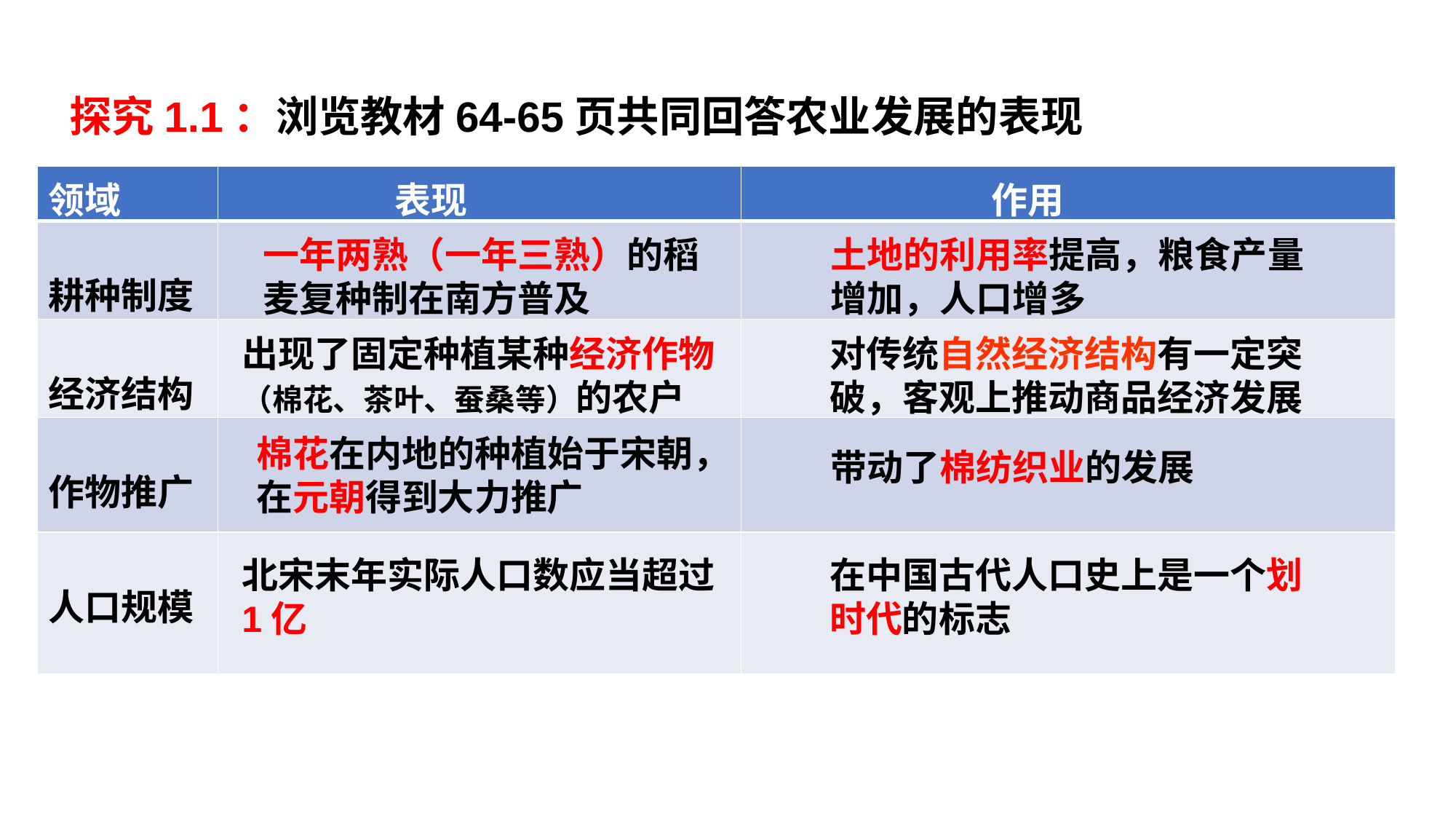

探究1.1：浏览教材64-65页共同回答农业发展的表现
| 领域 | 表现 | 作用 |
| --- | --- | --- |
| 耕种制度 |  |  |
| 经济结构 |  |  |
| 作物推广 |  |  |
| 人口规模 |  |  |
一年两熟（一年三熟）的稻麦复种制在南方普及
土地的利用率提高，粮食产量增加，人口增多
出现了固定种植某种经济作物（棉花、茶叶、蚕桑等）的农户
对传统自然经济结构有一定突破，客观上推动商品经济发展
棉花在内地的种植始于宋朝，在元朝得到大力推广
带动了棉纺织业的发展
北宋末年实际人口数应当超过1亿
在中国古代人口史上是一个划时代的标志